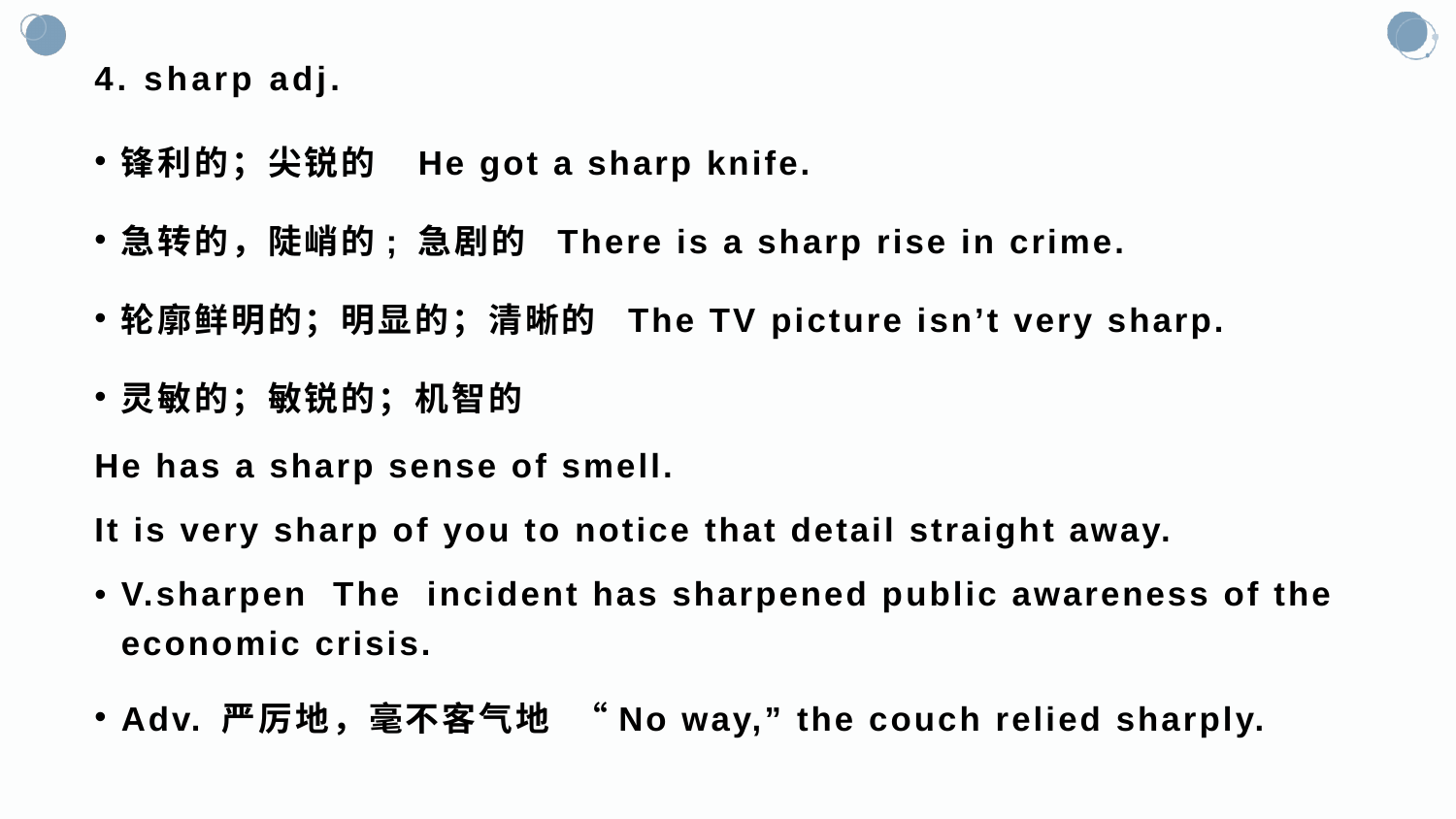

# 4. sharp adj.
锋利的；尖锐的   He got a sharp knife.
急转的，陡峭的; 急剧的  There is a sharp rise in crime.
轮廓鲜明的；明显的；清晰的  The TV picture isn’t very sharp.
灵敏的；敏锐的；机智的
He has a sharp sense of smell.
It is very sharp of you to notice that detail straight away.
V.sharpen  The  incident has sharpened public awareness of the economic crisis.
Adv. 严厉地，毫不客气地  “No way,” the couch relied sharply.